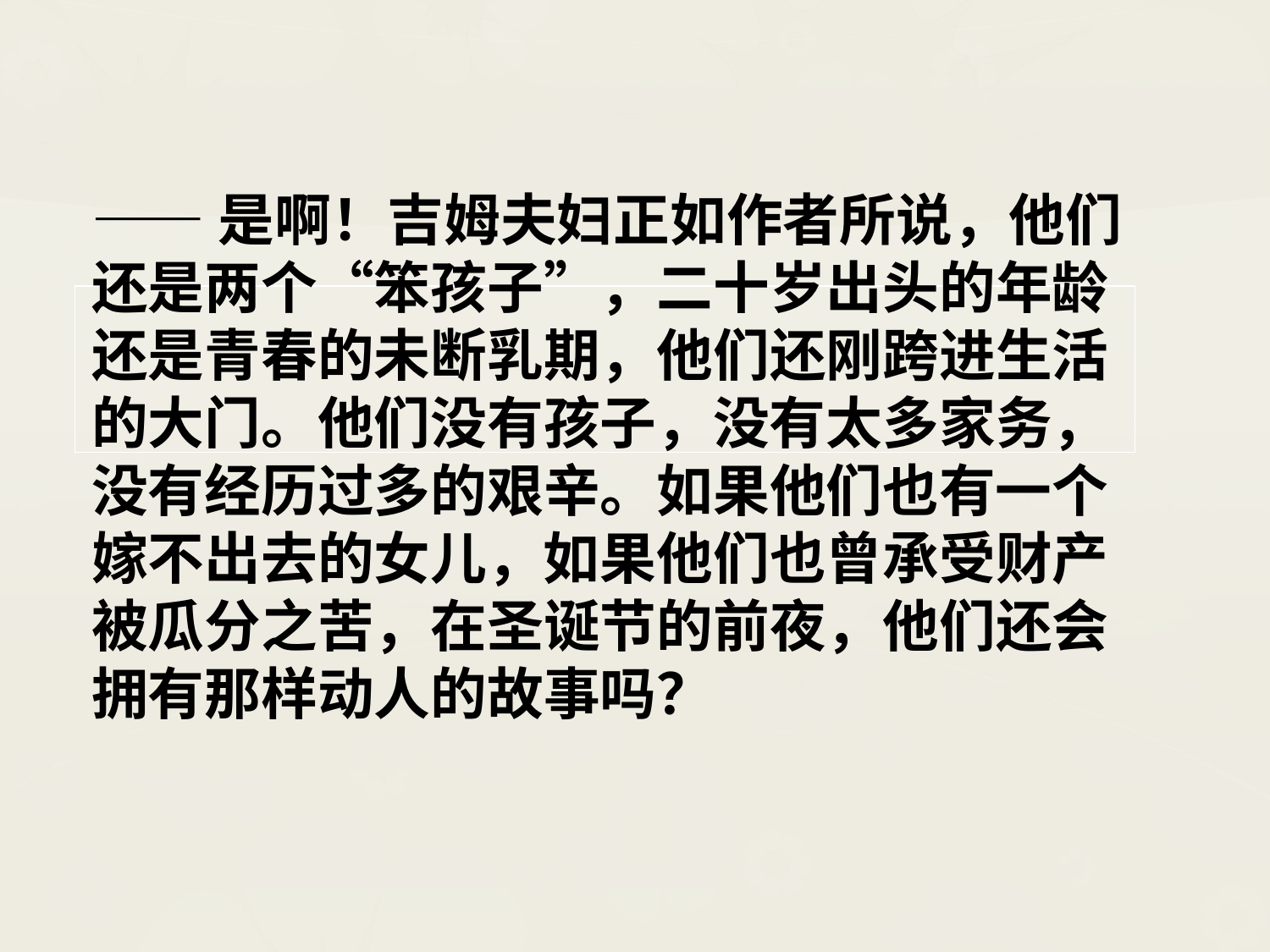

——是啊！吉姆夫妇正如作者所说，他们还是两个“笨孩子”，二十岁出头的年龄还是青春的未断乳期，他们还刚跨进生活的大门。他们没有孩子，没有太多家务，没有经历过多的艰辛。如果他们也有一个嫁不出去的女儿，如果他们也曾承受财产被瓜分之苦，在圣诞节的前夜，他们还会拥有那样动人的故事吗？
#